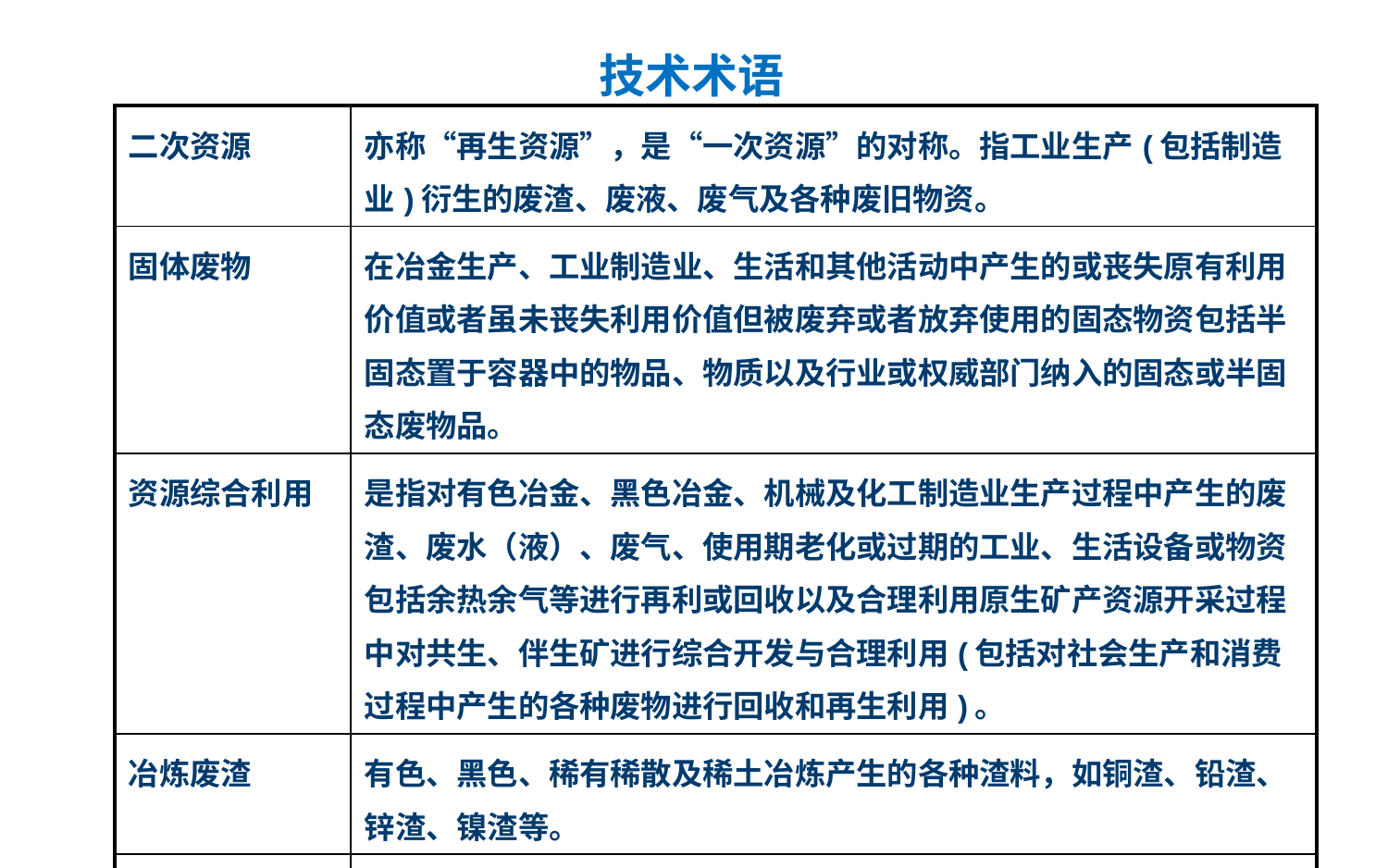

技术术语
| 二次资源 | 亦称“再生资源”，是“一次资源”的对称。指工业生产(包括制造业)衍生的废渣、废液、废气及各种废旧物资。 |
| --- | --- |
| 固体废物 | 在冶金生产、工业制造业、生活和其他活动中产生的或丧失原有利用价值或者虽未丧失利用价值但被废弃或者放弃使用的固态物资包括半固态置于容器中的物品、物质以及行业或权威部门纳入的固态或半固态废物品。 |
| 资源综合利用 | 是指对有色冶金、黑色冶金、机械及化工制造业生产过程中产生的废渣、废水（液）、废气、使用期老化或过期的工业、生活设备或物资包括余热余气等进行再利或回收以及合理利用原生矿产资源开采过程中对共生、伴生矿进行综合开发与合理利用(包括对社会生产和消费过程中产生的各种废物进行回收和再生利用)。 |
| 冶炼废渣 | 有色、黑色、稀有稀散及稀土冶炼产生的各种渣料，如铜渣、铅渣、锌渣、镍渣等。 |
| 工业三废 | 工业生产活动及工业制品使用环节所产生的“废水、废气、固体废弃物 |